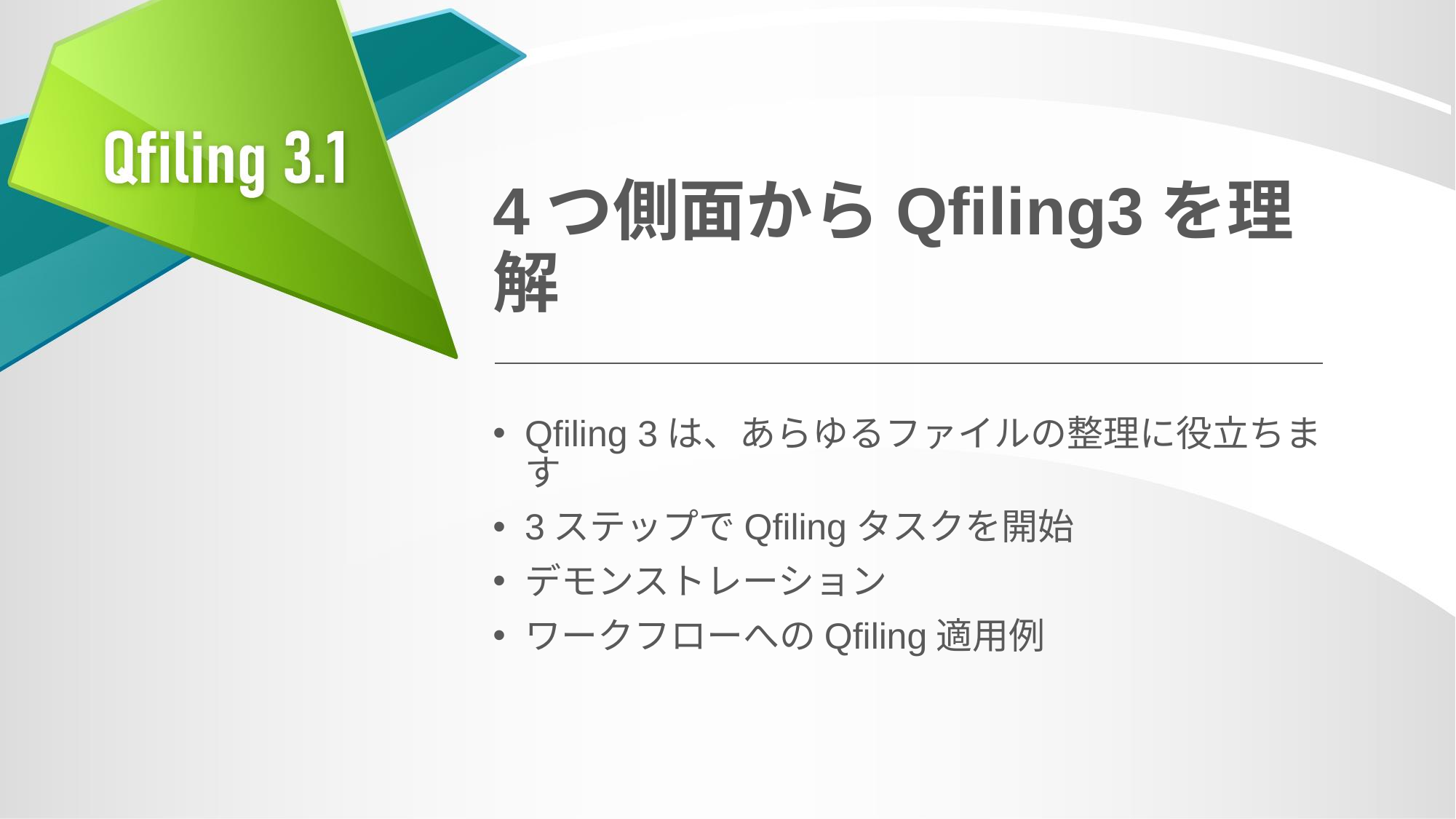

# 4つ側面からQfiling3を理解
Qfiling 3は、あらゆるファイルの整理に役立ちます
3ステップでQfilingタスクを開始
デモンストレーション
ワークフローへのQfiling適用例